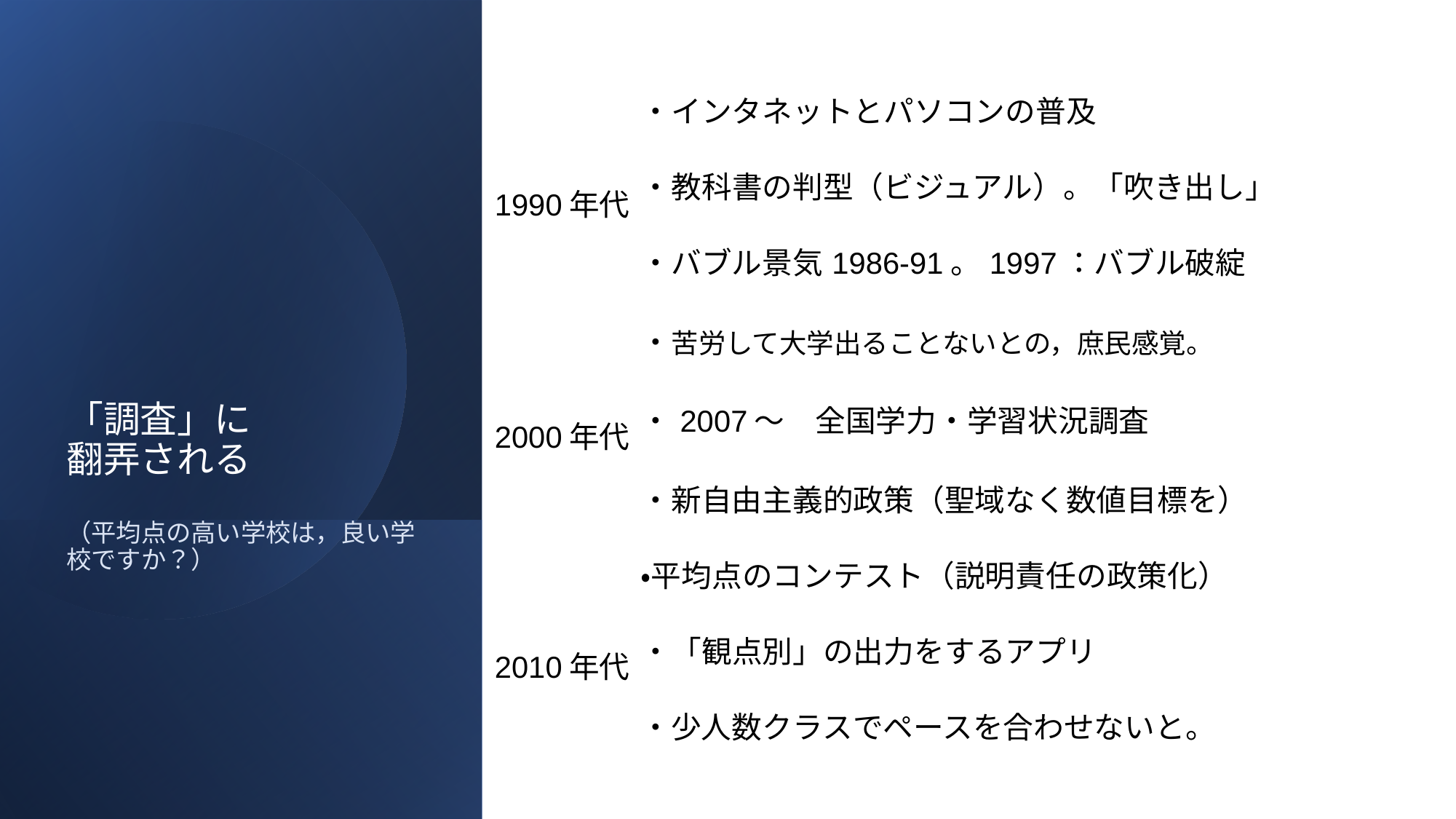

| 1990年代 | ・インタネットとパソコンの普及 |
| --- | --- |
|  | ・教科書の判型（ビジュアル）。「吹き出し」 |
|  | ・バブル景気1986-91。1997：バブル破綻 |
| 2000年代 | ・苦労して大学出ることないとの，庶民感覚。 |
|  | ・2007～　全国学力・学習状況調査 |
|  | ・新自由主義的政策（聖域なく数値目標を） |
| 2010年代 | ・平均点のコンテスト（説明責任の政策化） |
|  | ・「観点別」の出力をするアプリ |
|  | ・少人数クラスでペースを合わせないと。 |

# 「調査」に　 翻弄される （平均点の高い学校は，良い学校ですか？）